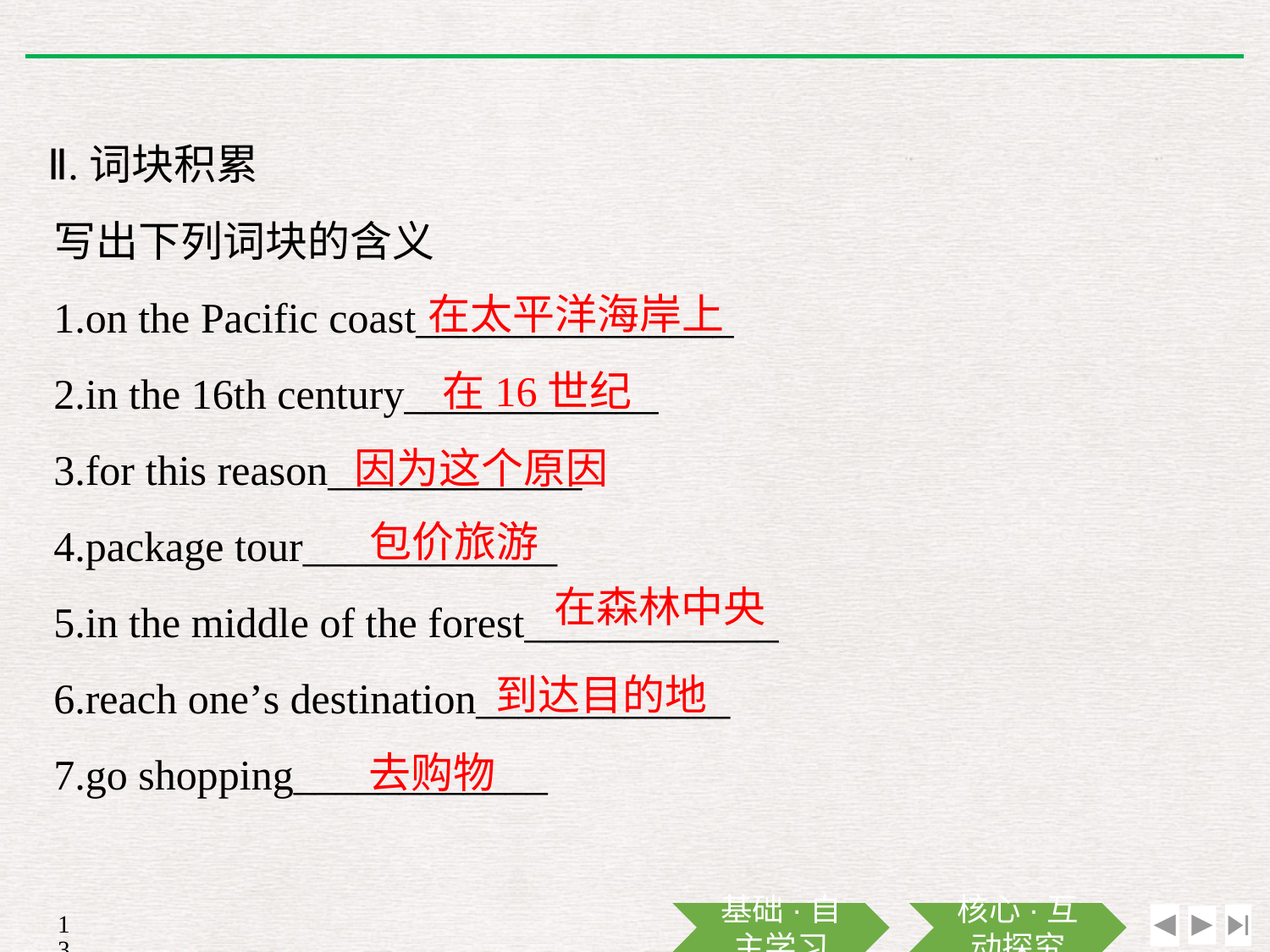

Ⅱ.词块积累
写出下列词块的含义
1.on the Pacific coast_______________
2.in the 16th century____________
3.for this reason____________
4.package tour____________
5.in the middle of the forest____________
6.reach one’s destination____________
7.go shopping____________
在太平洋海岸上
在16世纪
因为这个原因
包价旅游
在森林中央
到达目的地
去购物